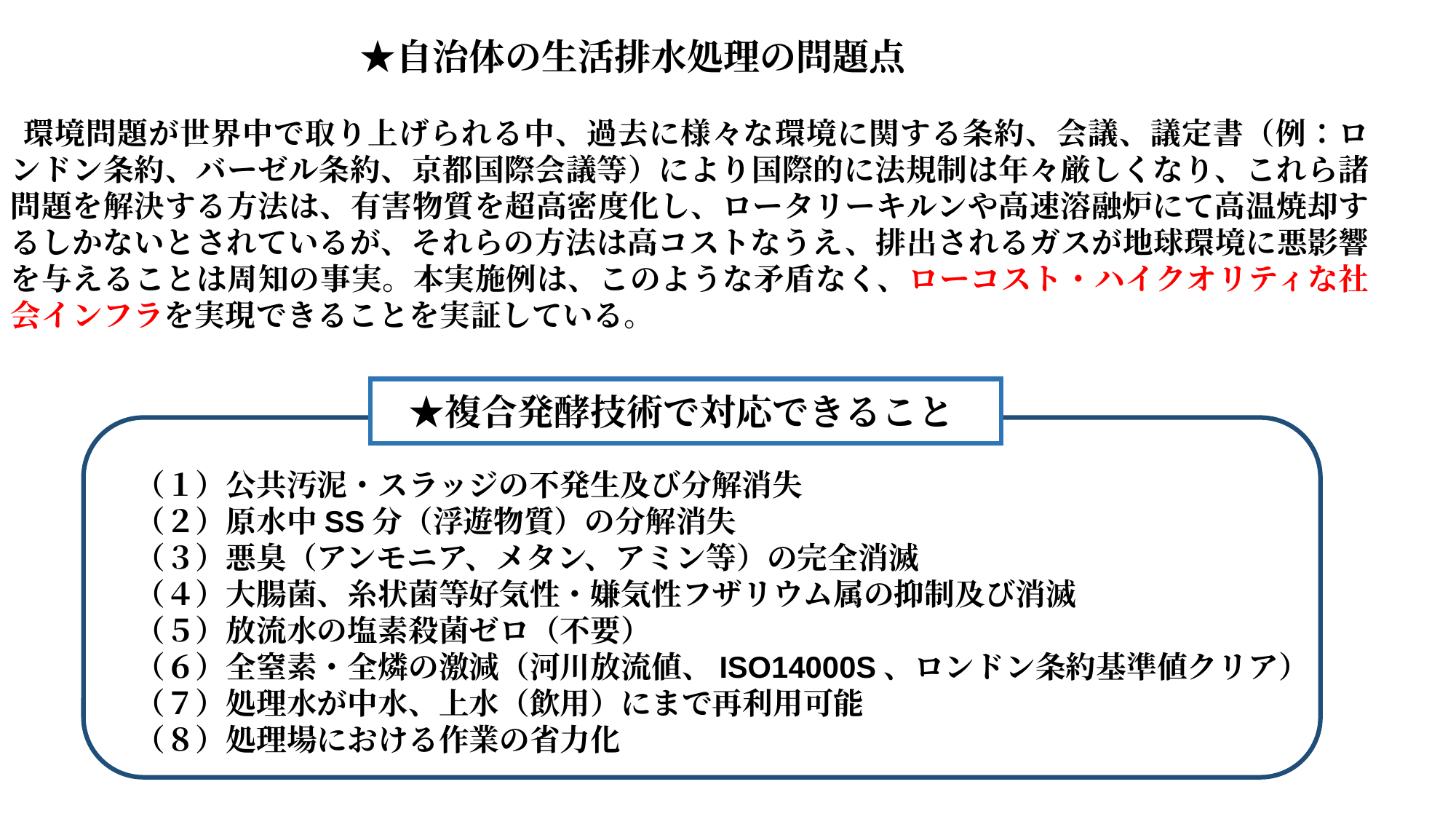

★自治体の生活排水処理の問題点

環境問題が世界中で取り上げられる中、過去に様々な環境に関する条約、会議、議定書（例：ロンドン条約、バーゼル条約、京都国際会議等）により国際的に法規制は年々厳しくなり、これら諸問題を解決する方法は、有害物質を超高密度化し、ロータリーキルンや高速溶融炉にて高温焼却するしかないとされているが、それらの方法は高コストなうえ、排出されるガスが地球環境に悪影響を与えることは周知の事実。本実施例は、このような矛盾なく、ローコスト・ハイクオリティな社会インフラを実現できることを実証している。

　　　　　　　　　★複合発酵技術で対応できること

（１）公共汚泥・スラッジの不発生及び分解消失
（２）原水中SS分（浮遊物質）の分解消失
（３）悪臭（アンモニア、メタン、アミン等）の完全消滅
（４）大腸菌、糸状菌等好気性・嫌気性フザリウム属の抑制及び消滅
（５）放流水の塩素殺菌ゼロ（不要）
（６）全窒素・全燐の激減（河川放流値、ISO14000S、ロンドン条約基準値クリア）
（７）処理水が中水、上水（飲用）にまで再利用可能
（８）処理場における作業の省力化